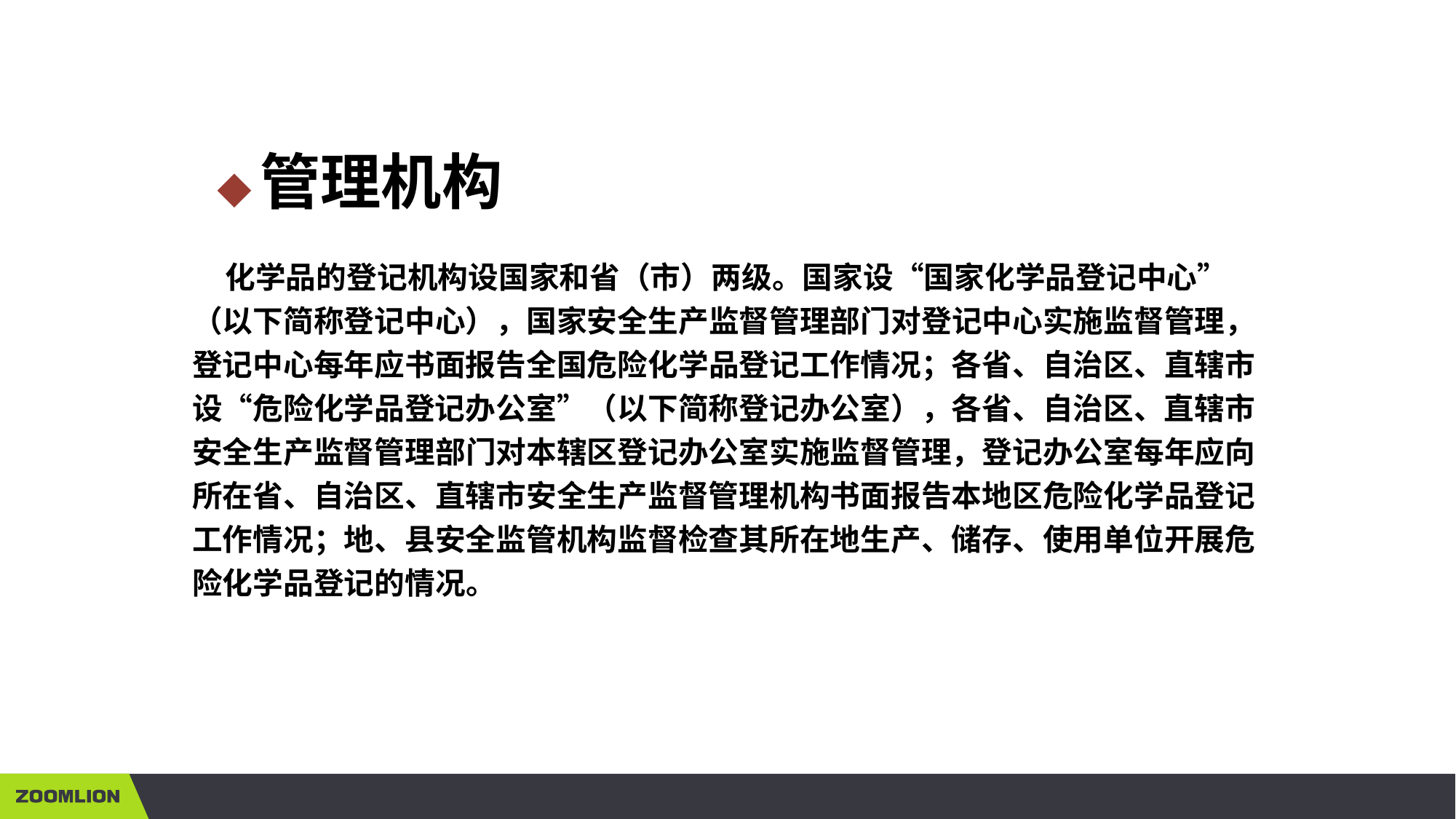

◆管理机构
    化学品的登记机构设国家和省（市）两级。国家设“国家化学品登记中心”（以下简称登记中心），国家安全生产监督管理部门对登记中心实施监督管理，登记中心每年应书面报告全国危险化学品登记工作情况；各省、自治区、直辖市设“危险化学品登记办公室”（以下简称登记办公室），各省、自治区、直辖市安全生产监督管理部门对本辖区登记办公室实施监督管理，登记办公室每年应向所在省、自治区、直辖市安全生产监督管理机构书面报告本地区危险化学品登记工作情况；地、县安全监管机构监督检查其所在地生产、储存、使用单位开展危险化学品登记的情况。